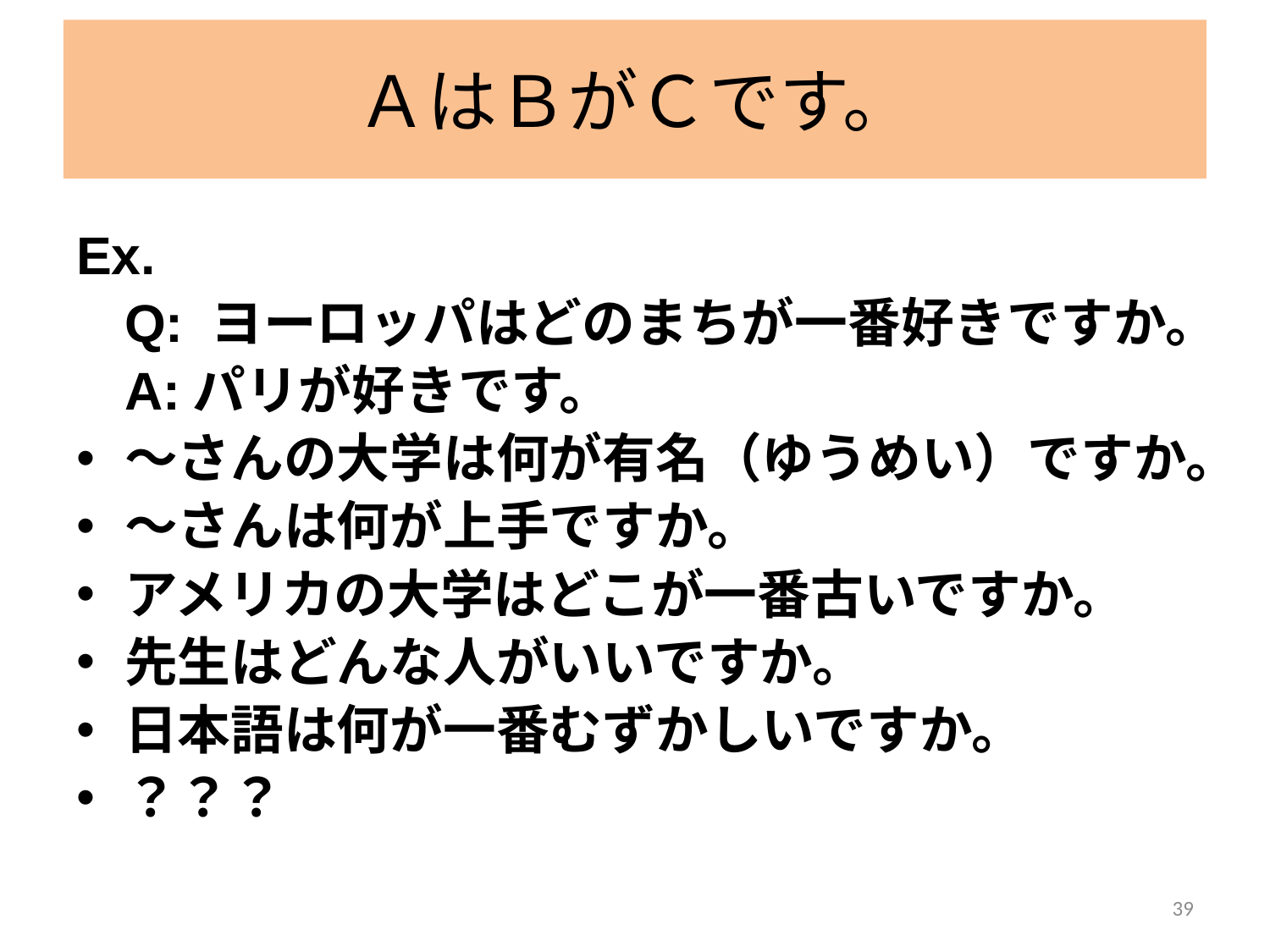

ＡはＢがＣです。
Ex.
	Q: ヨーロッパはどのまちが一番好きですか。
	A:パリが好きです。
〜さんの大学は何が有名（ゆうめい）ですか。
〜さんは何が上手ですか。
アメリカの大学はどこが一番古いですか。
先生はどんな人がいいですか。
日本語は何が一番むずかしいですか。
？？？

39